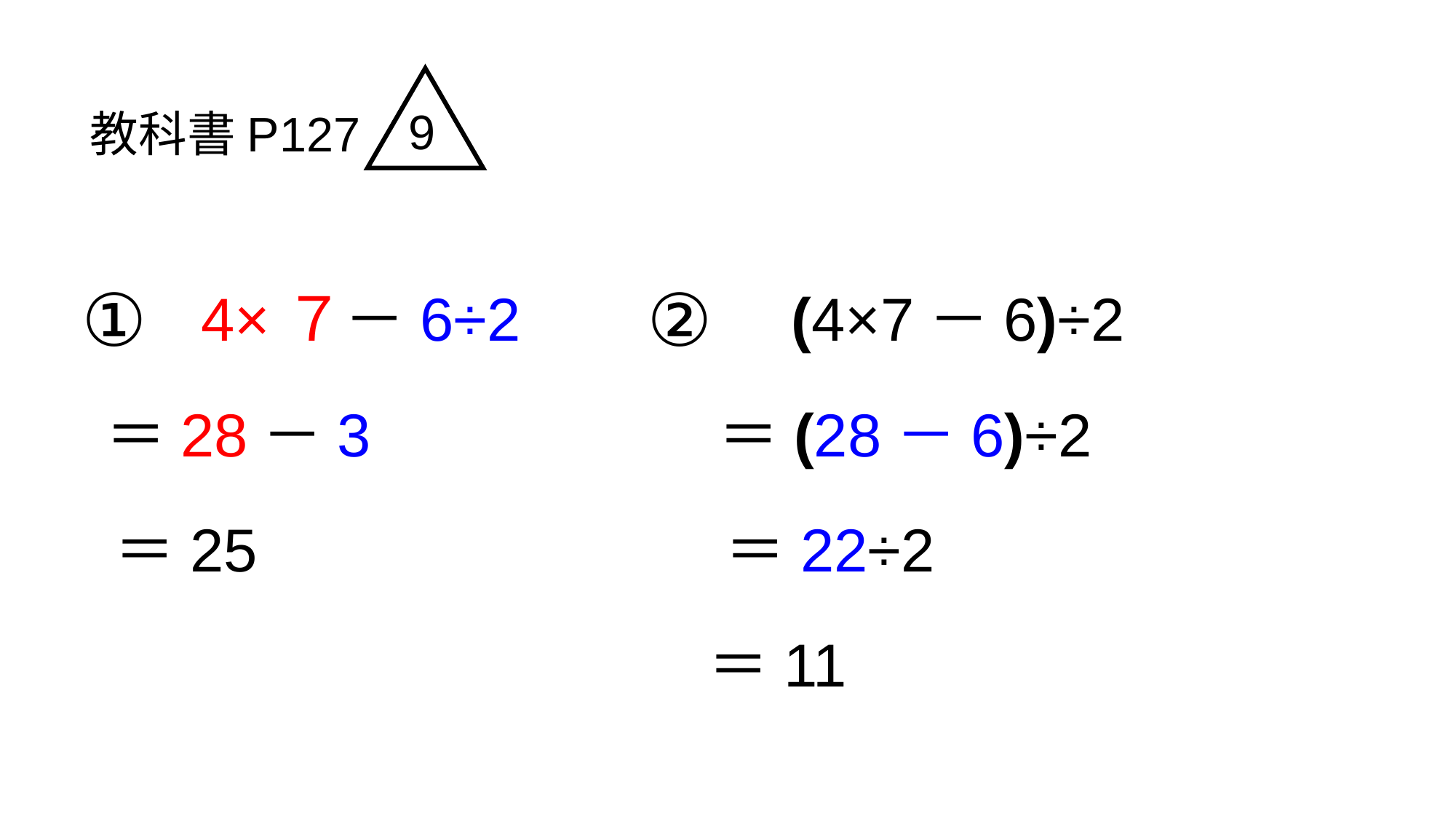

9
教科書P127
②
①
4×７－6÷2
(4×7－6)÷2
＝28－3
＝(28－6)÷2
＝25
＝22÷2
＝11